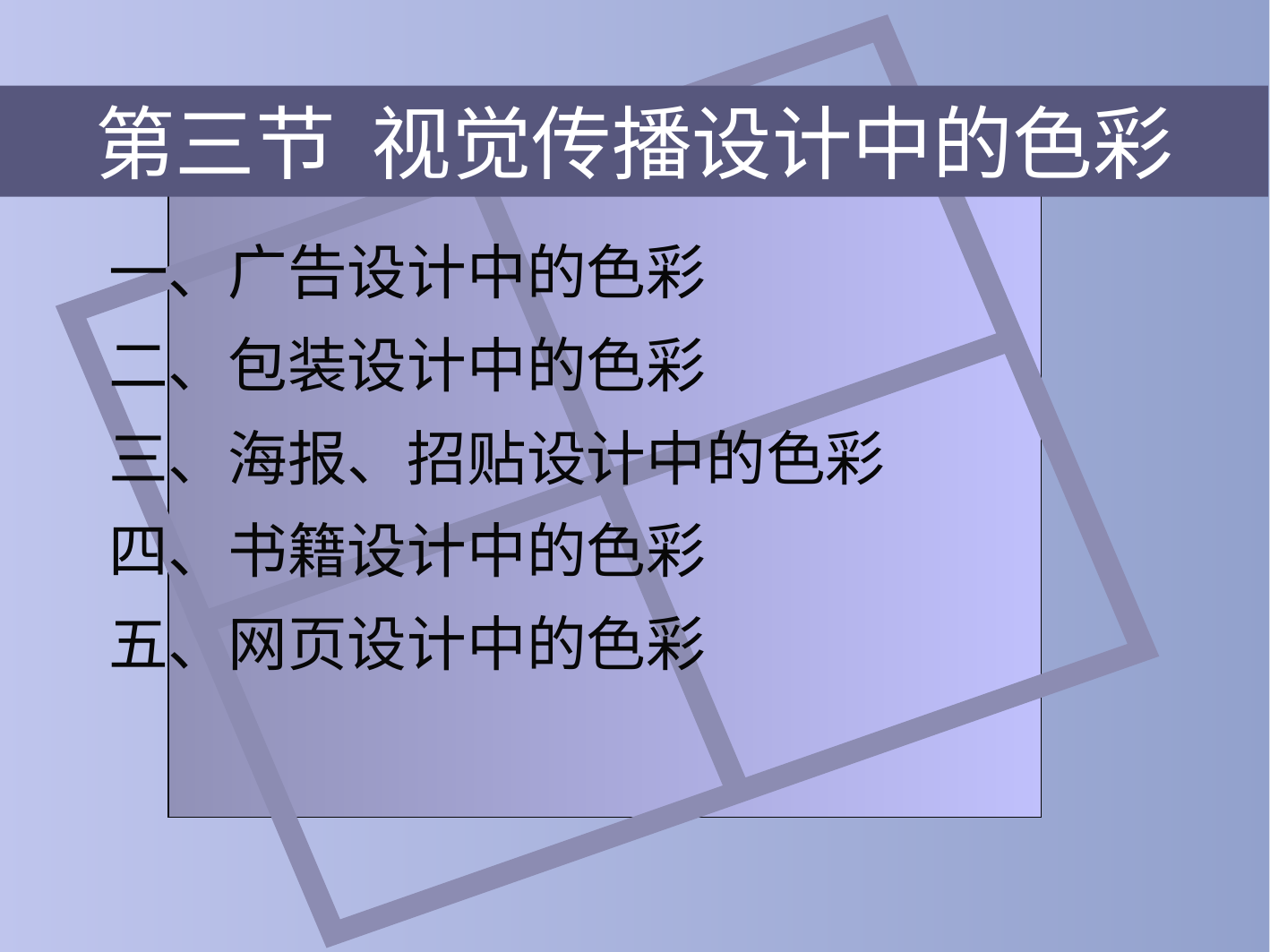

# 第三节  视觉传播设计中的色彩
一、广告设计中的色彩
二、包装设计中的色彩
三、海报、招贴设计中的色彩
四、书籍设计中的色彩
五、网页设计中的色彩